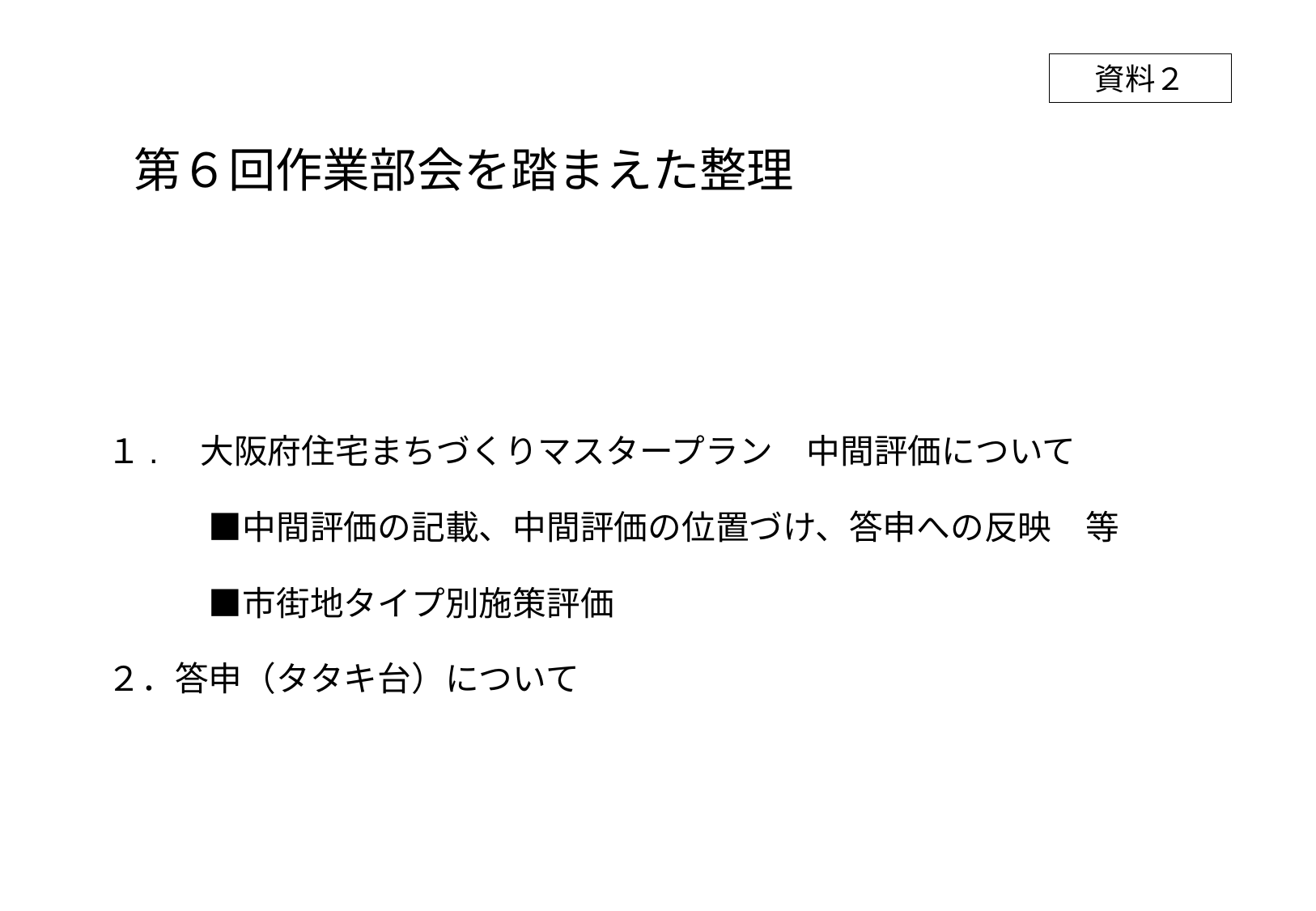

資料２
第６回作業部会を踏まえた整理
１.　大阪府住宅まちづくりマスタープラン　中間評価について
　　　■中間評価の記載、中間評価の位置づけ、答申への反映　等
　　　■市街地タイプ別施策評価
２．答申（タタキ台）について